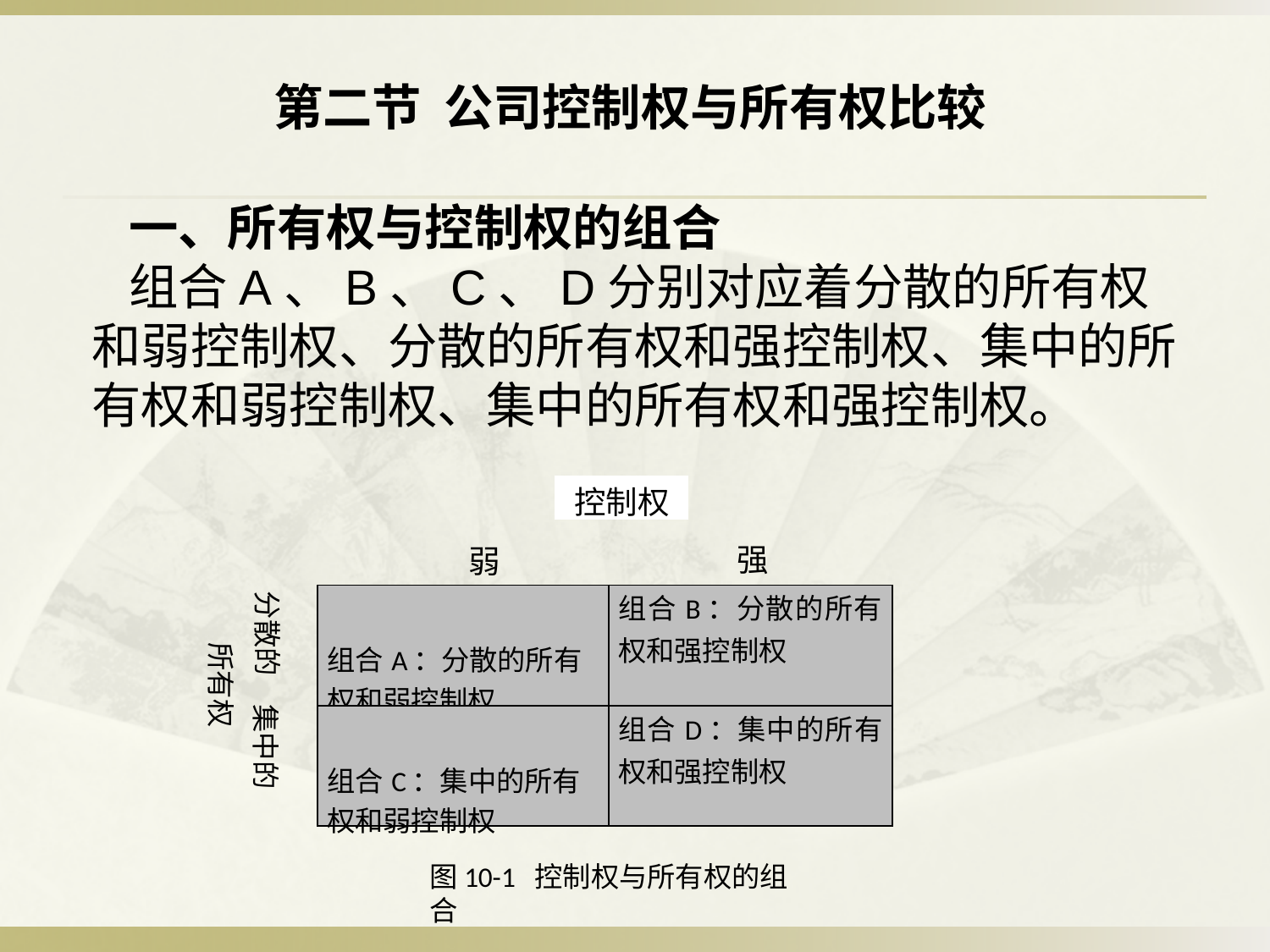

第二节  公司控制权与所有权比较

一、所有权与控制权的组合
组合A、B、C、D分别对应着分散的所有权和弱控制权、分散的所有权和强控制权、集中的所有权和弱控制权、集中的所有权和强控制权。

控制权

强
弱
分散的
| 组合A：分散的所有权和弱控制权 | 组合B：分散的所有权和强控制权 |
| --- | --- |
| 组合C：集中的所有权和弱控制权 | 组合D：集中的所有权和强控制权 |
所有权
集中的
图10-1  控制权与所有权的组合